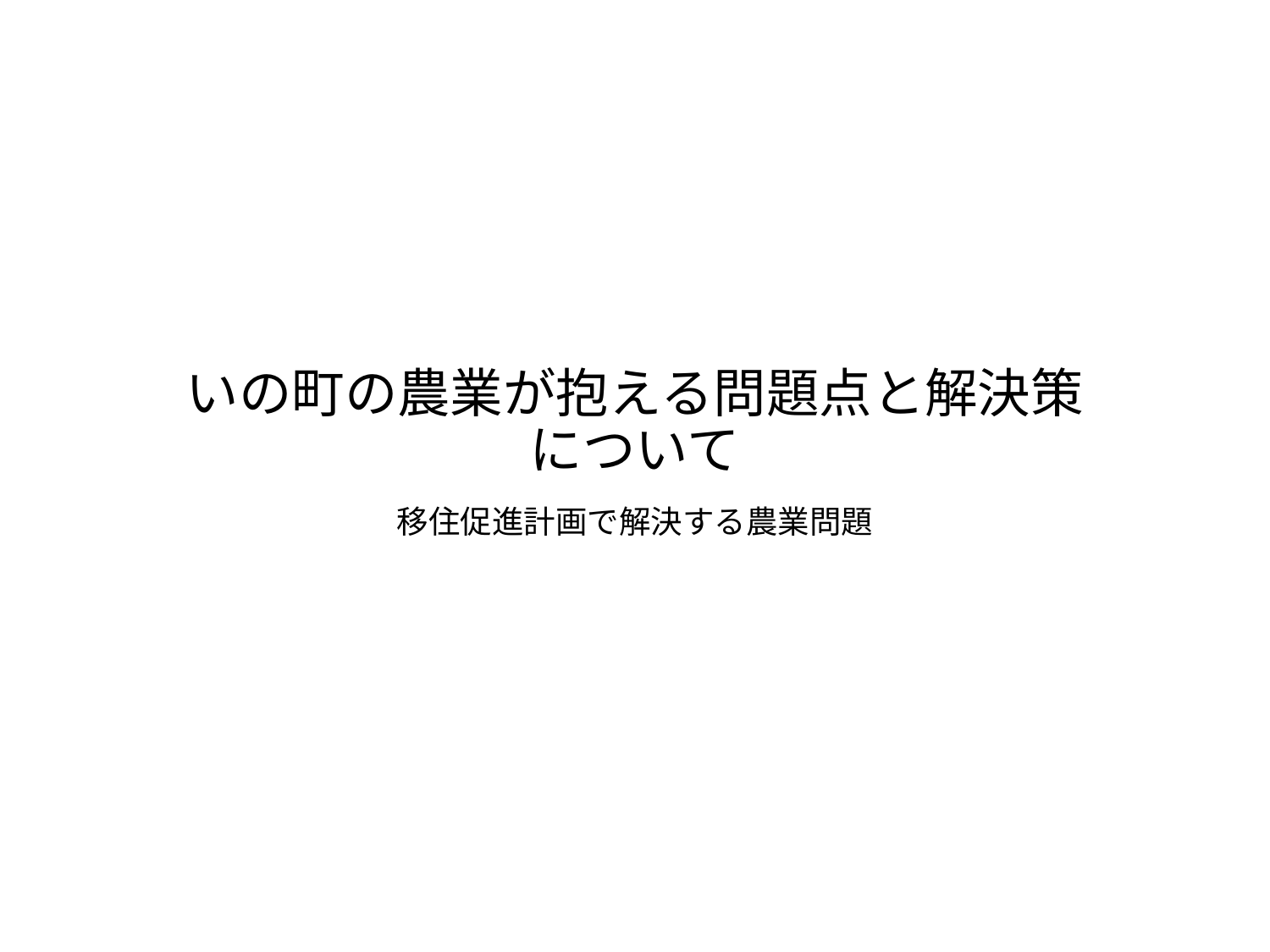

# いの町の農業が抱える問題点と解決策について
移住促進計画で解決する農業問題